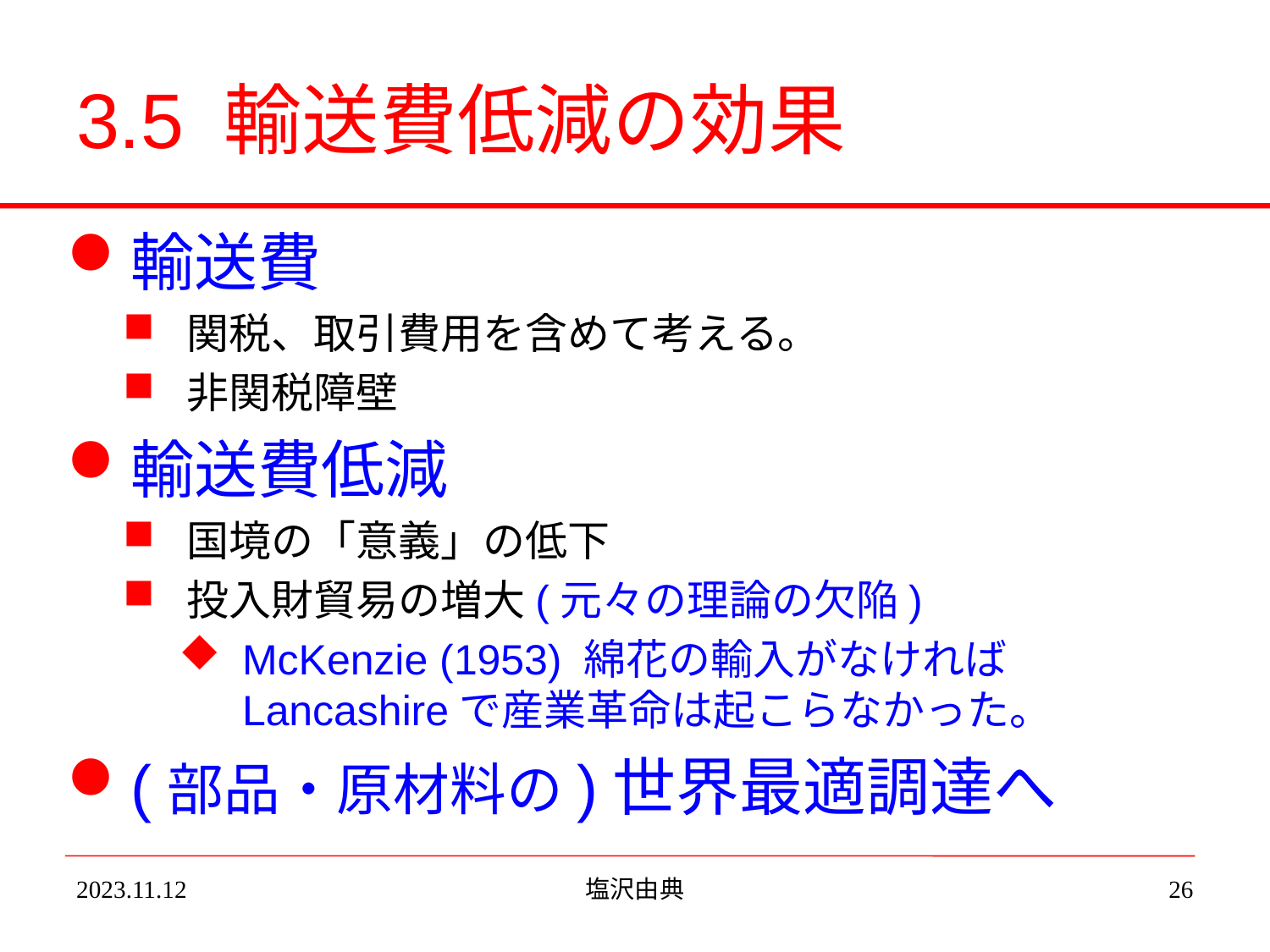

# 3.5 輸送費低減の効果
輸送費
関税、取引費用を含めて考える。
非関税障壁
輸送費低減
国境の「意義」の低下
投入財貿易の増大(元々の理論の欠陥)
McKenzie (1953) 綿花の輸入がなければLancashireで産業革命は起こらなかった。
(部品・原材料の)世界最適調達へ
2023.11.12
塩沢由典
26